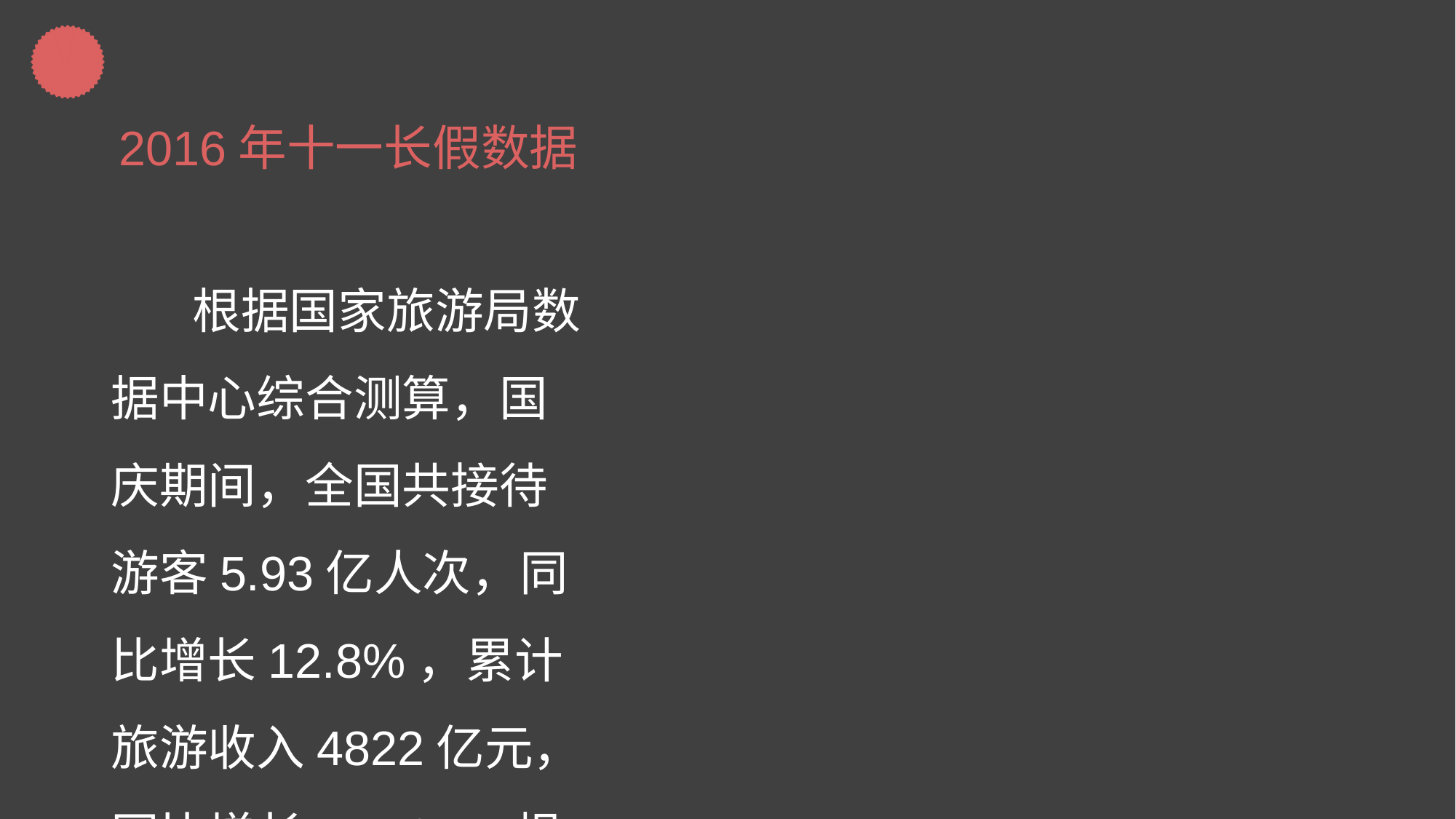

2016年十一长假数据
           根据国家旅游局数据中心综合测算，国庆期间，全国共接待游客5.93亿人次，同比增长12.8%，累计旅游收入4822亿元，同比增长14.4%。根据铁路部门统计，国庆假日前后10天，全国铁路发送旅客1.08亿人次，同比增长9.3%，创历年国庆假期运输新高。